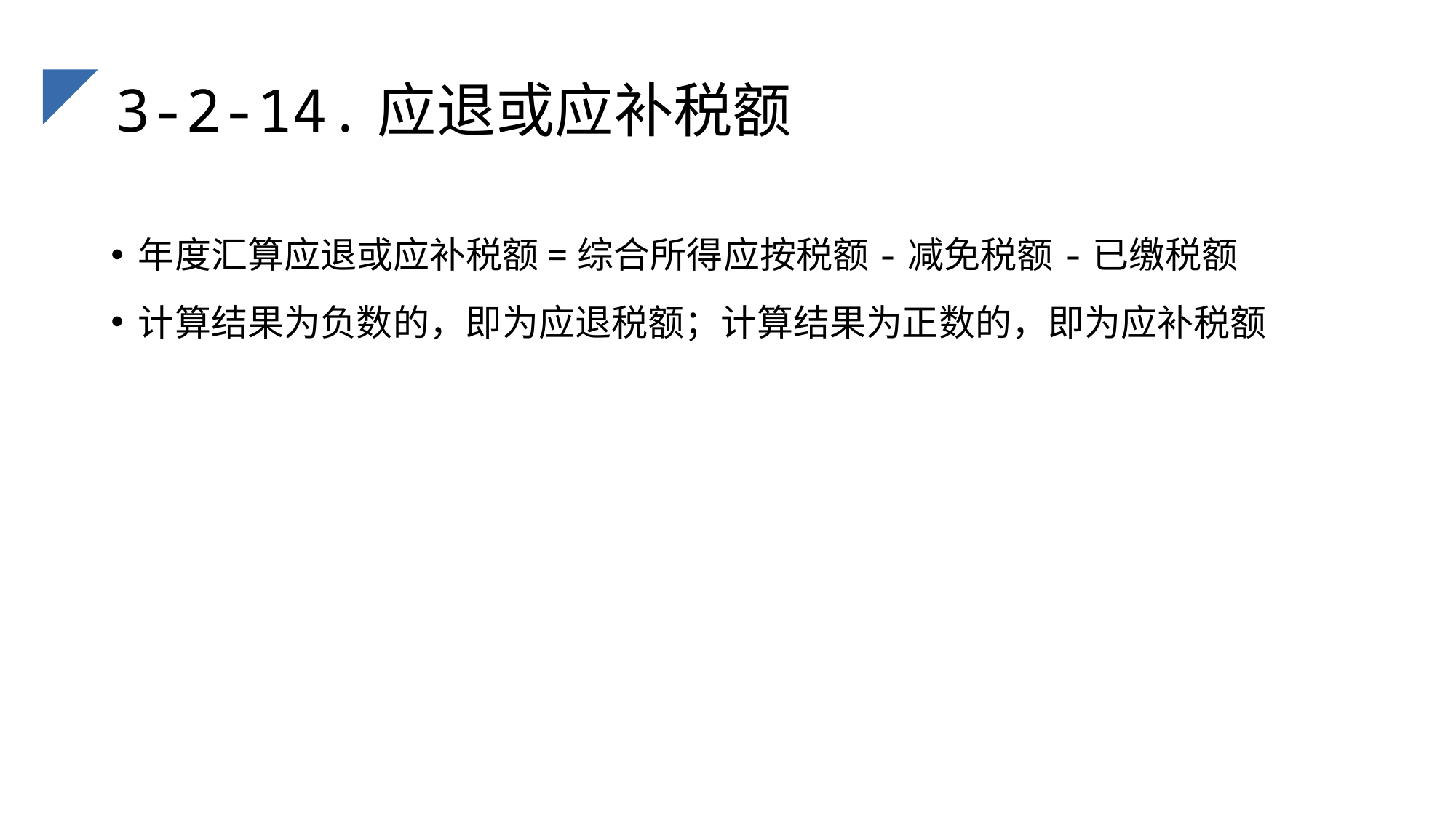

# 3-2-14.应退或应补税额
年度汇算应退或应补税额=综合所得应按税额-减免税额-已缴税额
计算结果为负数的，即为应退税额；计算结果为正数的，即为应补税额